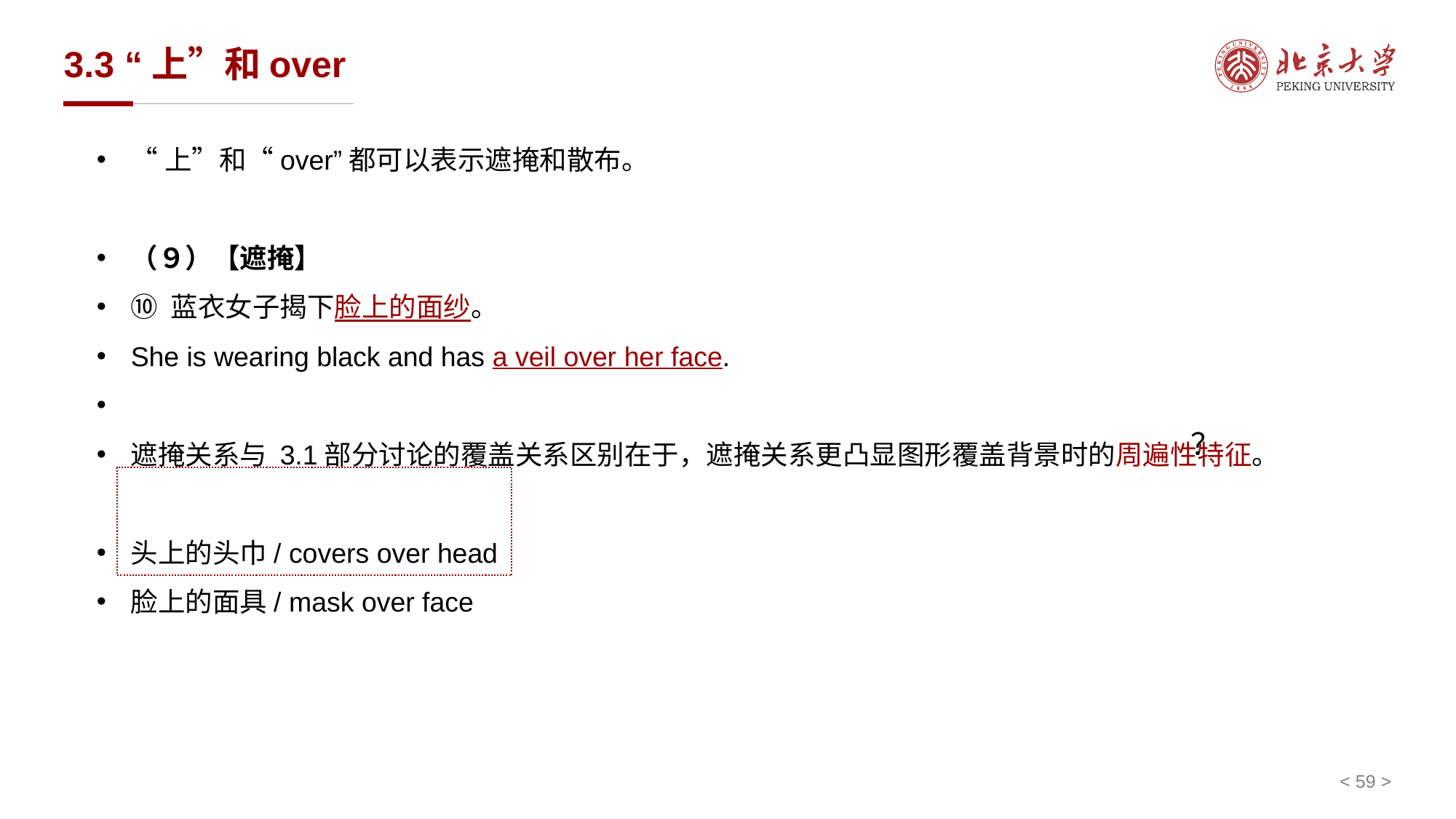

# 3.3 “上”和over
“上”和“over”都可以表示遮掩和散布。

（９）【遮掩】
⑩ 蓝衣女子揭下脸上的面纱。
She is wearing black and has a veil over her face.

遮掩关系与 3.1部分讨论的覆盖关系区别在于，遮掩关系更凸显图形覆盖背景时的周遍性特征。

头上的头巾/ covers over head
脸上的面具/ mask over face

？

< 59 >